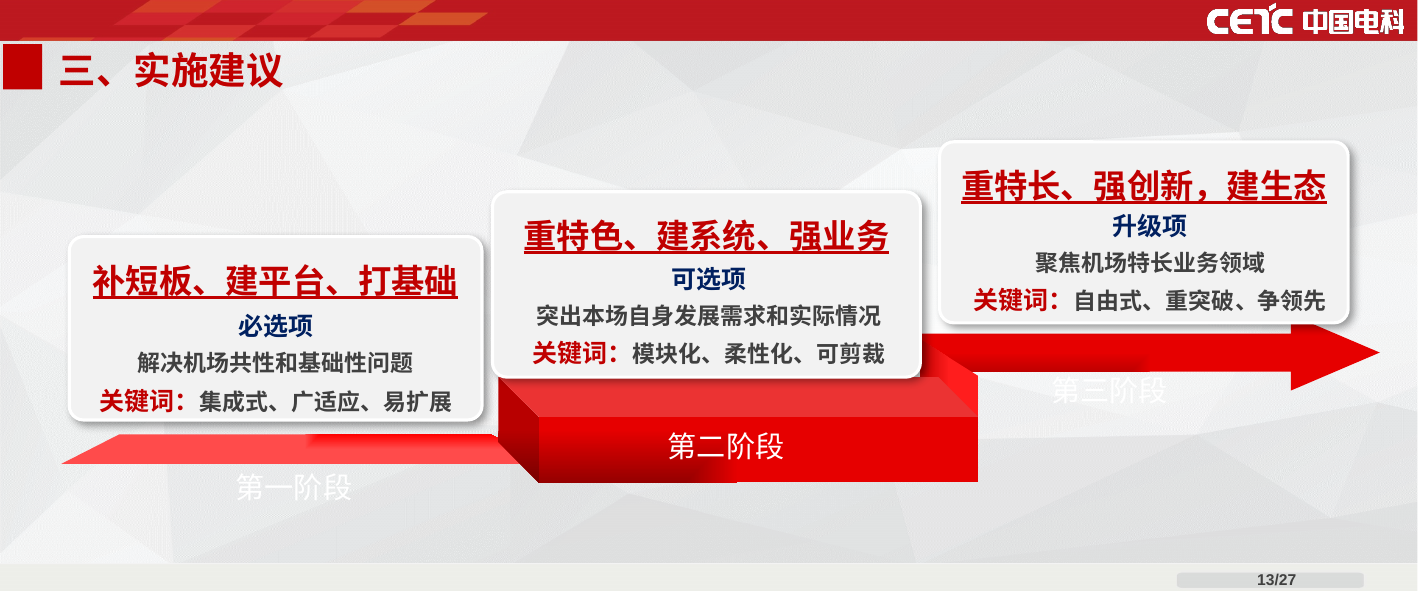

三、实施建议
重特长、强创新，建生态
重特色、建系统、强业务
升级项
聚焦机场特长业务领域
关键词：自由式、重突破、争领先
补短板、建平台、打基础
可选项
突出本场自身发展需求和实际情况
关键词：模块化、柔性化、可剪裁
必选项
解决机场共性和基础性问题
关键词：集成式、广适应、易扩展

第三阶段
第二阶段
第一阶段